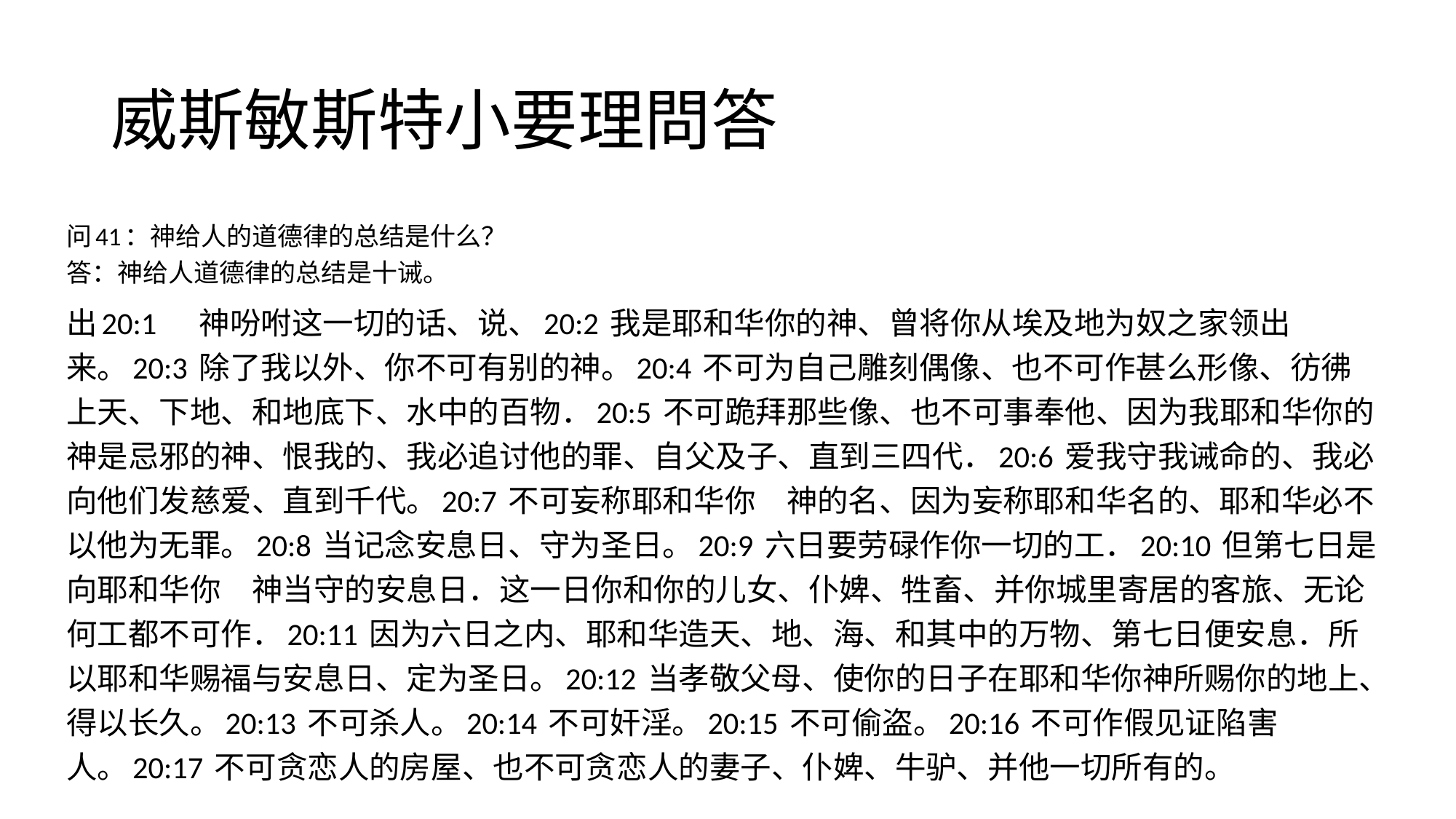

# 威斯敏斯特小要理問答
问41：神给人的道德律的总结是什么？
答：神给人道德律的总结是十诫。
出20:1 　神吩咐这一切的话、说、20:2 我是耶和华你的神、曾将你从埃及地为奴之家领出来。20:3 除了我以外、你不可有别的神。20:4 不可为自己雕刻偶像、也不可作甚么形像、彷彿上天、下地、和地底下、水中的百物．20:5 不可跪拜那些像、也不可事奉他、因为我耶和华你的神是忌邪的神、恨我的、我必追讨他的罪、自父及子、直到三四代．20:6 爱我守我诫命的、我必向他们发慈爱、直到千代。20:7 不可妄称耶和华你　神的名、因为妄称耶和华名的、耶和华必不以他为无罪。20:8 当记念安息日、守为圣日。20:9 六日要劳碌作你一切的工．20:10 但第七日是向耶和华你　神当守的安息日．这一日你和你的儿女、仆婢、牲畜、并你城里寄居的客旅、无论何工都不可作．20:11 因为六日之内、耶和华造天、地、海、和其中的万物、第七日便安息．所以耶和华赐福与安息日、定为圣日。20:12 当孝敬父母、使你的日子在耶和华你神所赐你的地上、得以长久。20:13 不可杀人。20:14 不可奸淫。20:15 不可偷盗。20:16 不可作假见证陷害人。20:17 不可贪恋人的房屋、也不可贪恋人的妻子、仆婢、牛驴、并他一切所有的。